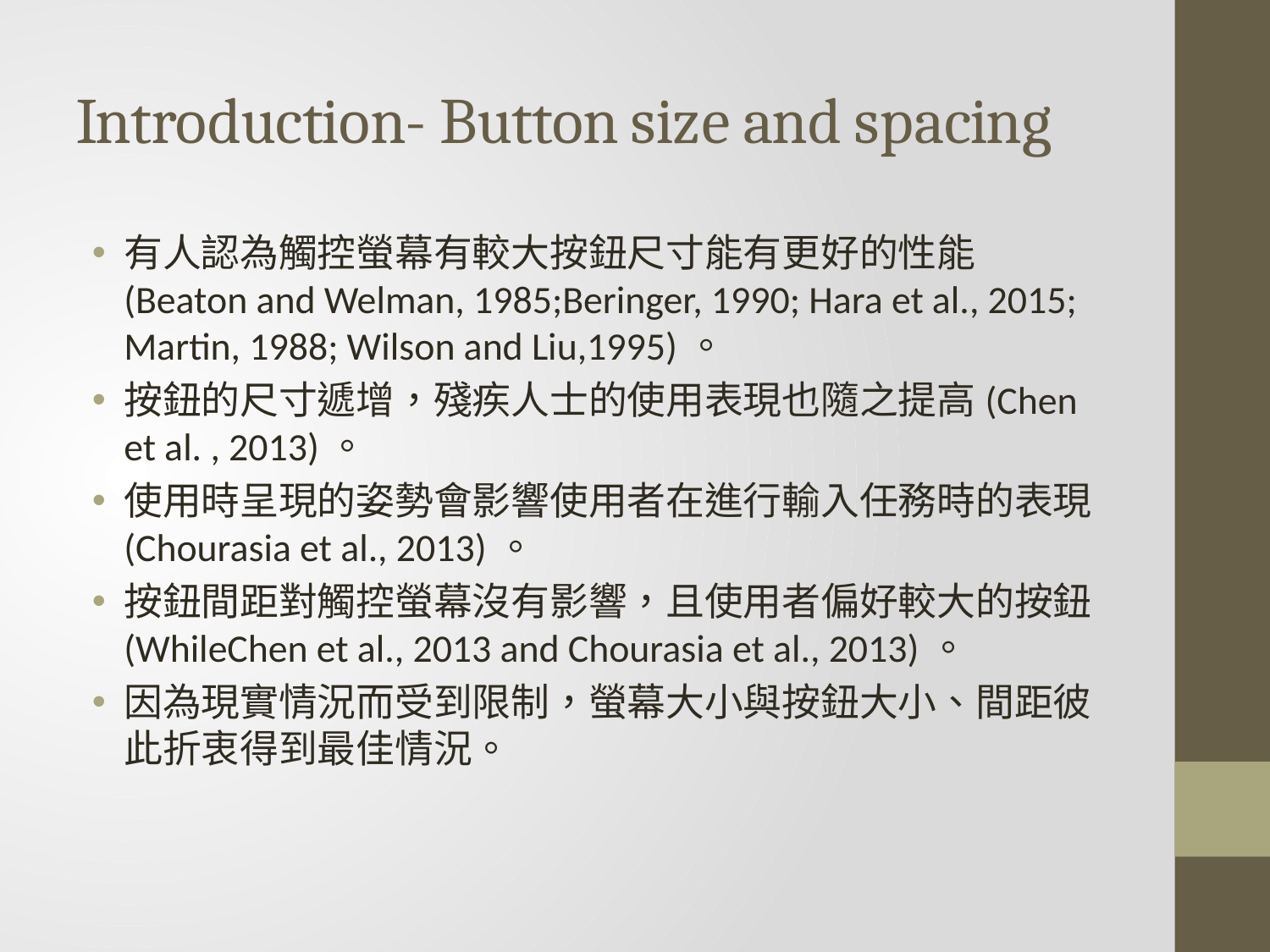

# Introduction- Button size and spacing
有人認為觸控螢幕有較大按鈕尺寸能有更好的性能(Beaton and Welman, 1985;Beringer, 1990; Hara et al., 2015; Martin, 1988; Wilson and Liu,1995)。
按鈕的尺寸遞增，殘疾人士的使用表現也隨之提高(Chen et al. , 2013)。
使用時呈現的姿勢會影響使用者在進行輸入任務時的表現(Chourasia et al., 2013)。
按鈕間距對觸控螢幕沒有影響，且使用者偏好較大的按鈕(WhileChen et al., 2013 and Chourasia et al., 2013)。
因為現實情況而受到限制，螢幕大小與按鈕大小、間距彼此折衷得到最佳情況。